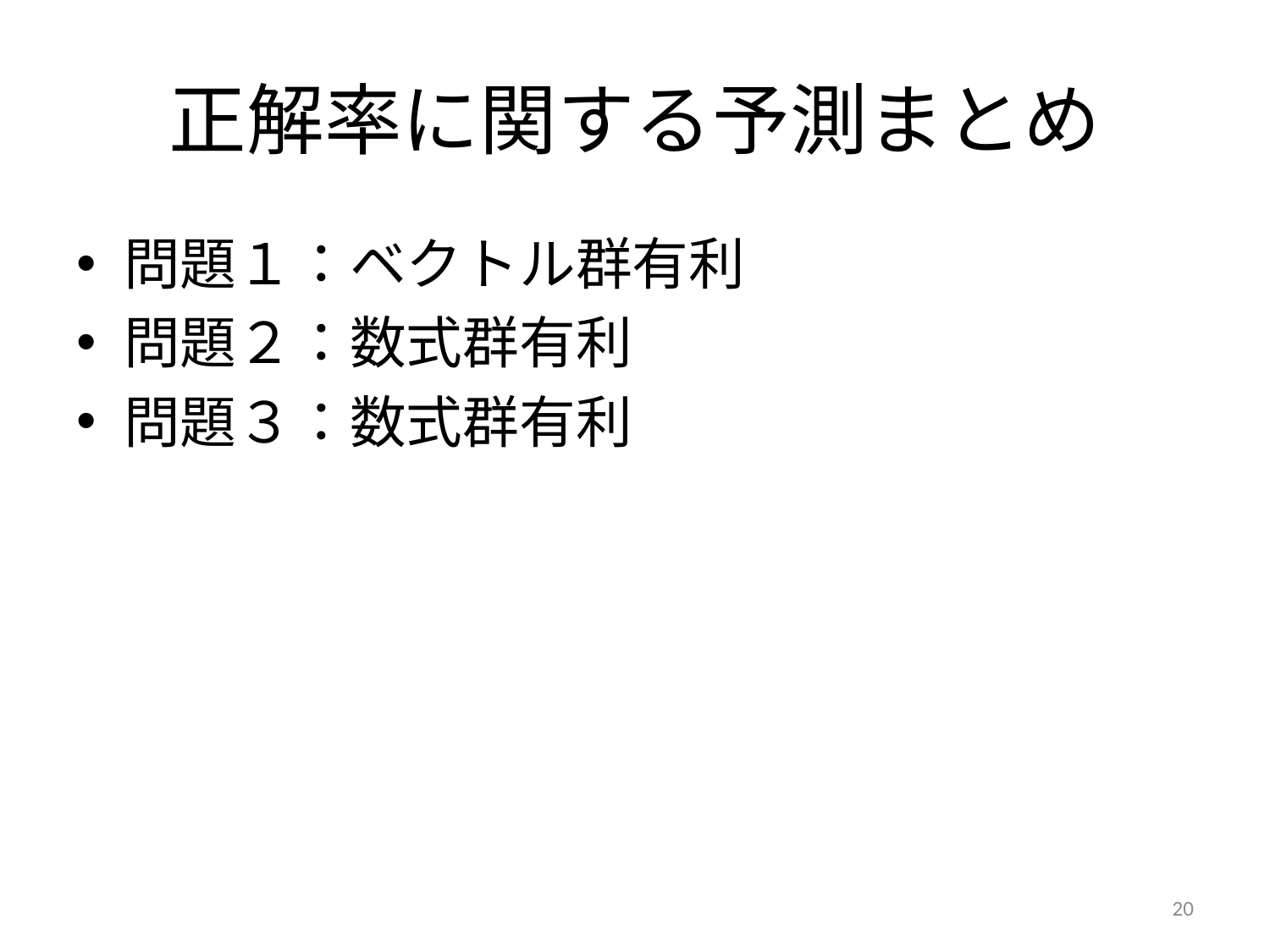

# 正解率に関する予測まとめ
問題１：ベクトル群有利
問題２：数式群有利
問題３：数式群有利
20